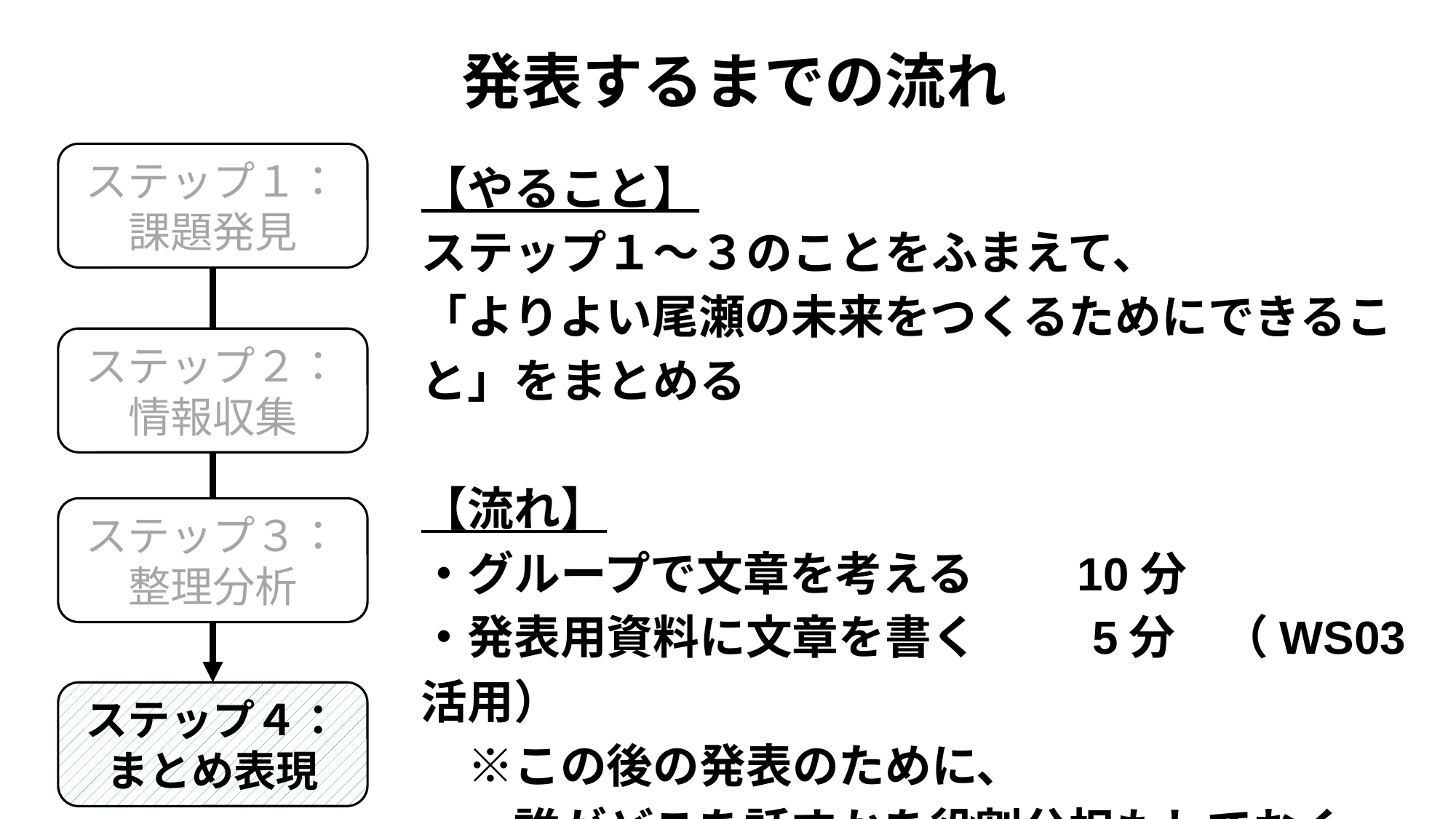

発表するまでの流れ
ステップ１：
課題発見
【やること】
ステップ１～３のことをふまえて、
「よりよい尾瀬の未来をつくるためにできること」をまとめる

【流れ】
・グループで文章を考える　　10分
・発表用資料に文章を書く　　 5分　（WS03活用）
　※この後の発表のために、
　　誰がどこを話すかを役割分担もしておく
ステップ２：
情報収集
ステップ３：
整理分析
ステップ４：
まとめ表現